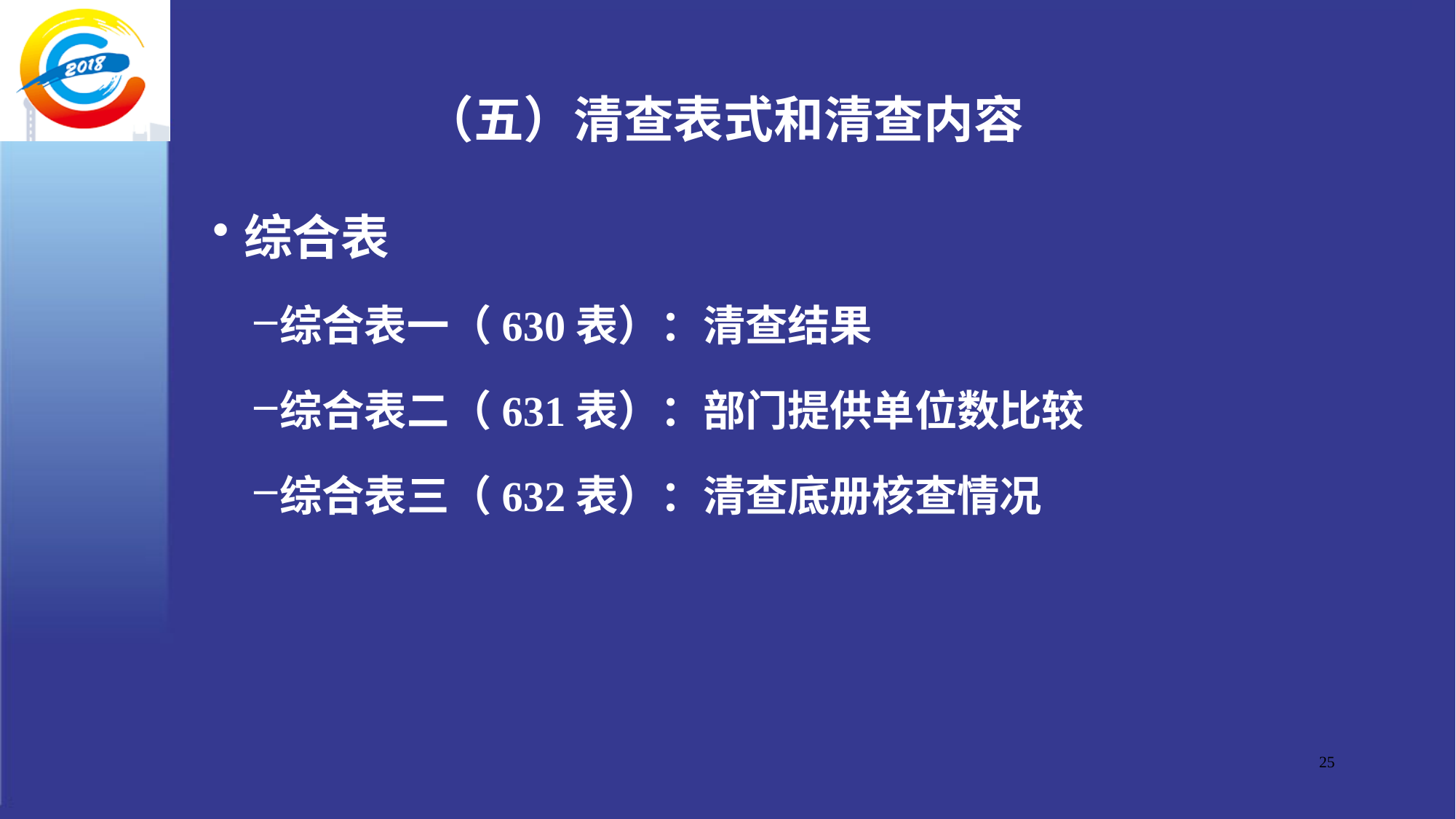

# （五）清查表式和清查内容
综合表
综合表一（630表）：清查结果
综合表二（631表）：部门提供单位数比较
综合表三（632表）：清查底册核查情况

25